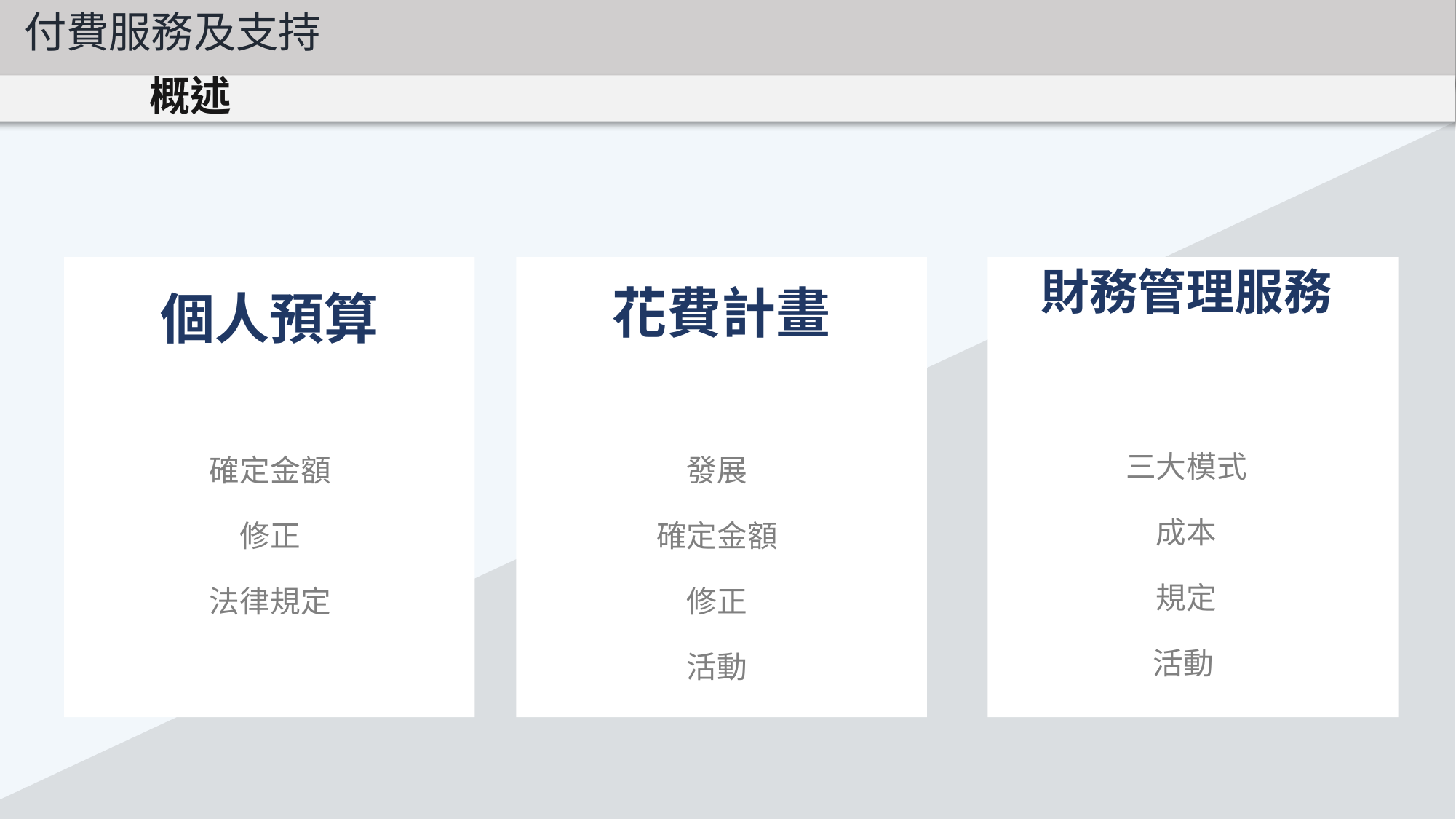

付費服務及支持
概述

個人預算
確定金額

修正

法律規定

花費計畫
發展

確定金額

修正

活動

財務管理服務
三大模式

成本

規定

活動